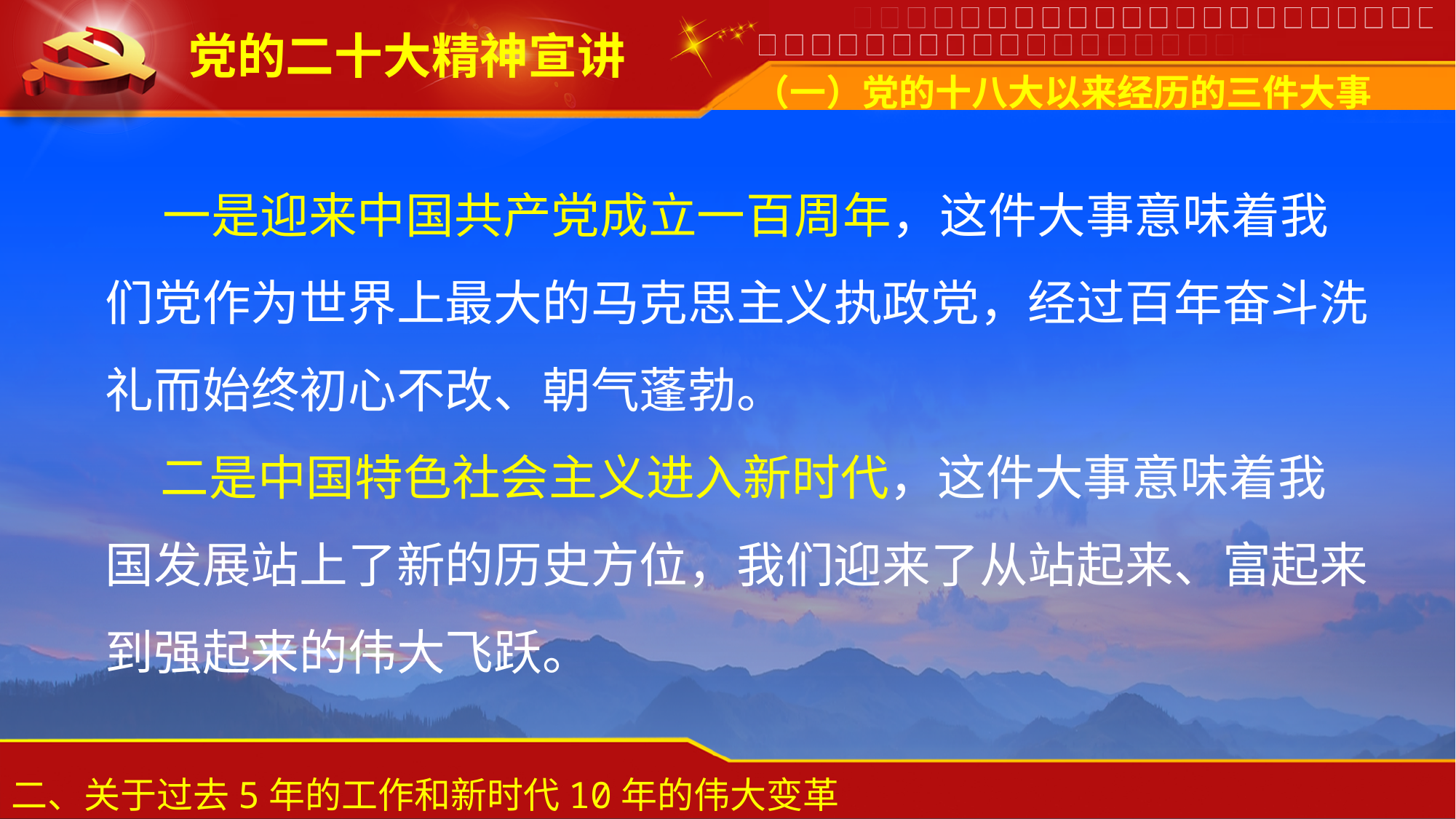

党的二十大精神宣讲
（一）党的十八大以来经历的三件大事
     一是迎来中国共产党成立一百周年，这件大事意味着我们党作为世界上最大的马克思主义执政党，经过百年奋斗洗礼而始终初心不改、朝气蓬勃。
    二是中国特色社会主义进入新时代，这件大事意味着我国发展站上了新的历史方位，我们迎来了从站起来、富起来到强起来的伟大飞跃。
二、关于过去5年的工作和新时代10年的伟大变革